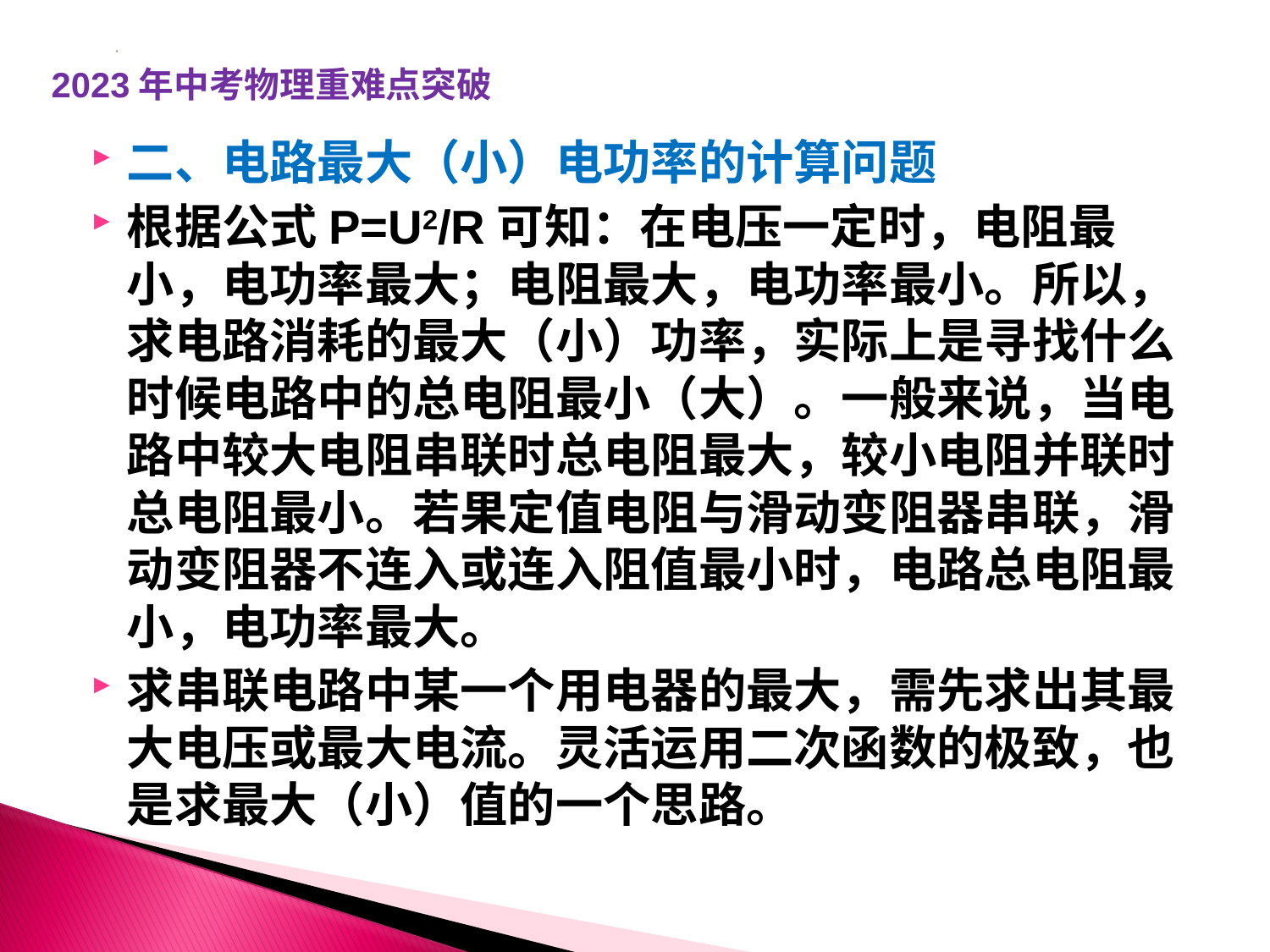

2023年中考物理重难点突破
二、电路最大（小）电功率的计算问题
根据公式P=U2/R可知：在电压一定时，电阻最小，电功率最大；电阻最大，电功率最小。所以，求电路消耗的最大（小）功率，实际上是寻找什么时候电路中的总电阻最小（大）。一般来说，当电路中较大电阻串联时总电阻最大，较小电阻并联时总电阻最小。若果定值电阻与滑动变阻器串联，滑动变阻器不连入或连入阻值最小时，电路总电阻最小，电功率最大。
求串联电路中某一个用电器的最大，需先求出其最大电压或最大电流。灵活运用二次函数的极致，也是求最大（小）值的一个思路。